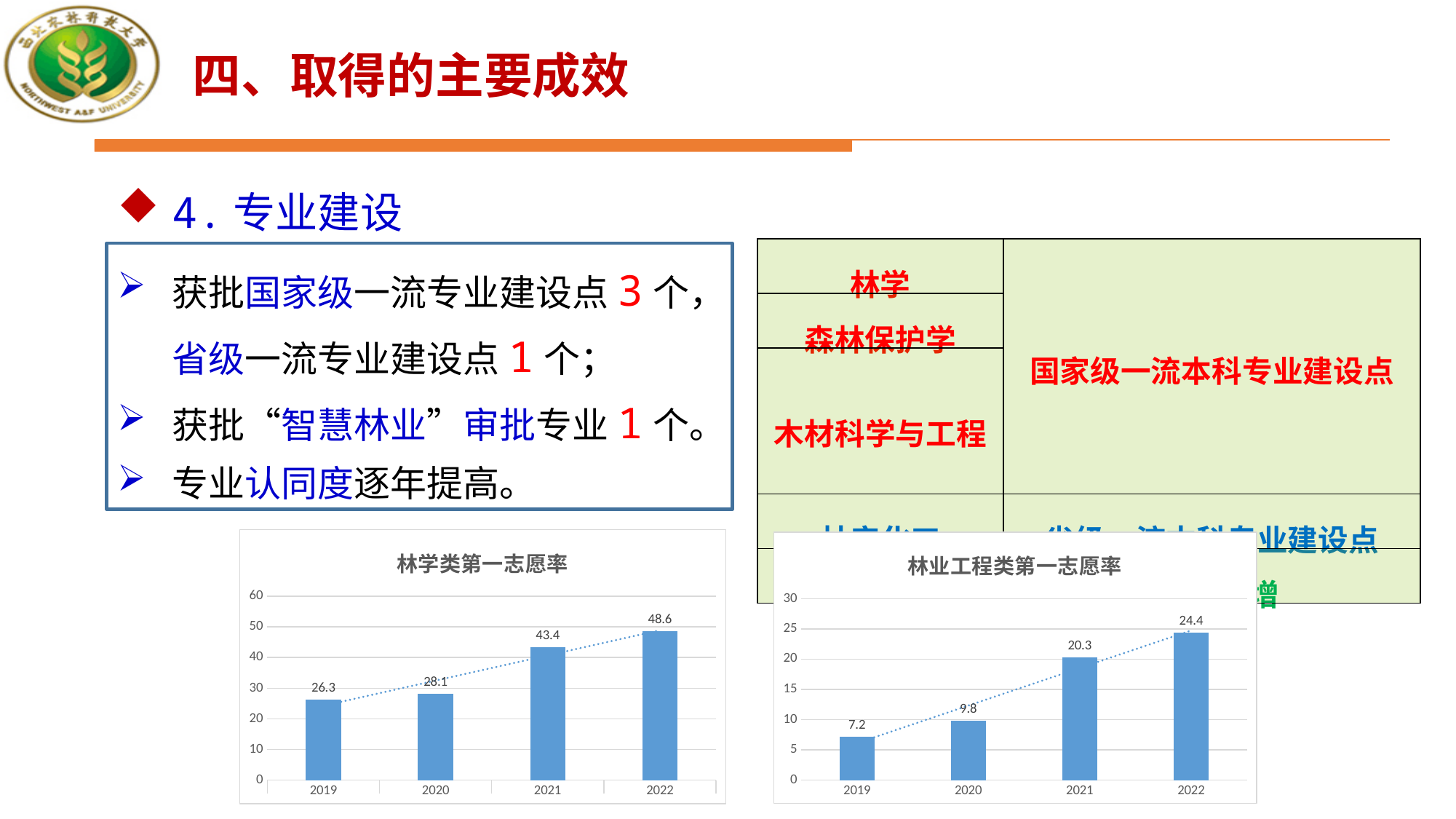

四、取得的主要成效
4.专业建设
| 林学 | 国家级一流本科专业建设点 |
| --- | --- |
| 森林保护学 |  |
| 木材科学与工程 |  |
| 林产化工 | 省级一流本科专业建设点 |
| 智慧林业 | 2022新增 |
获批国家级一流专业建设点3个，省级一流专业建设点1个；
获批“智慧林业”审批专业1个。
专业认同度逐年提高。
成效2：

### Chart: 林学类第一志愿率

| Category | 林学类第一志愿率 |
|---|---|
| 2019 | 26.3 |
| 2020 | 28.1 |
| 2021 | 43.4 |
| 2022 | 48.6 |

### Chart: 林业工程类第一志愿率

| Category | 林业工程类第一志愿率 |
|---|---|
| 2019 | 7.2 |
| 2020 | 9.8 |
| 2021 | 20.3 |
| 2022 | 24.4 |